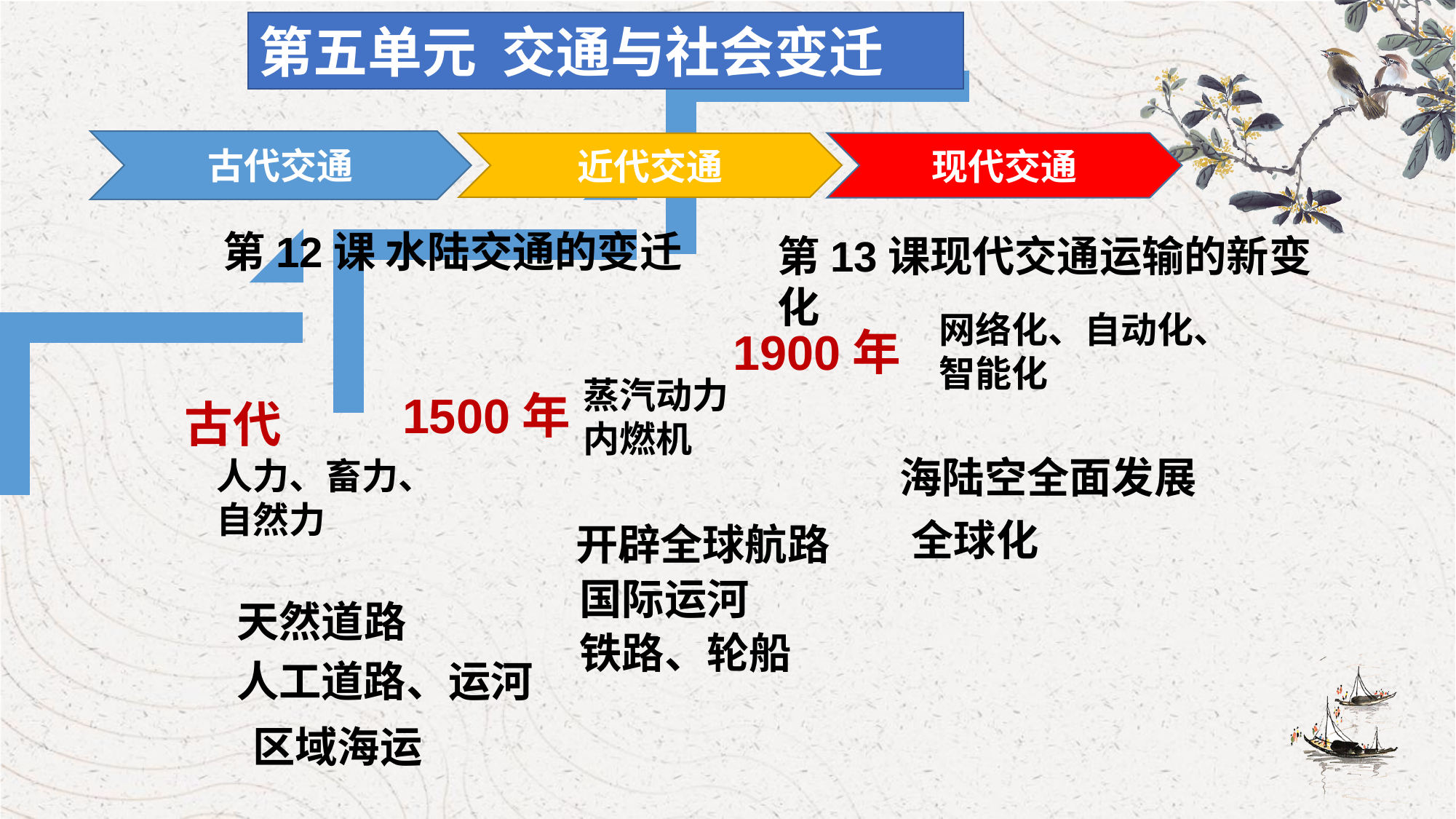

第五单元  交通与社会变迁
古代交通
现代交通
近代交通
第12课 水陆交通的变迁
第13课现代交通运输的新变化

网络化、自动化、智能化
1900年
蒸汽动力
内燃机
1500年
古代
海陆空全面发展
人力、畜力、自然力
全球化
开辟全球航路
国际运河
天然道路
铁路、轮船
人工道路、运河
区域海运